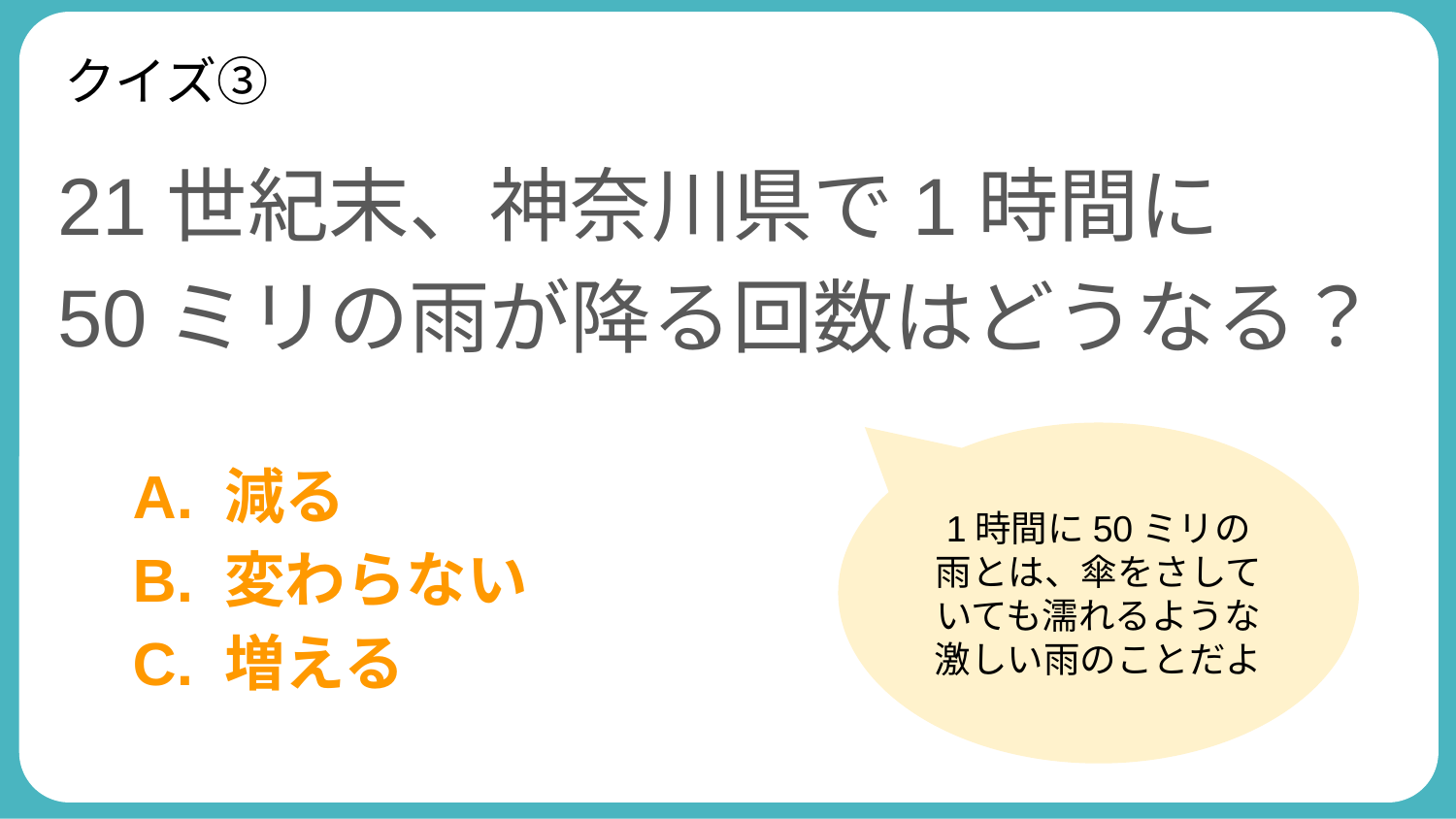

# クイズ③
21世紀末、神奈川県で1時間に
50ミリの雨が降る回数はどうなる？
　
　A. 減る
　B. 変わらない
　C. 増える
1時間に50ミリの雨とは、傘をさしていても濡れるような激しい雨のことだよ